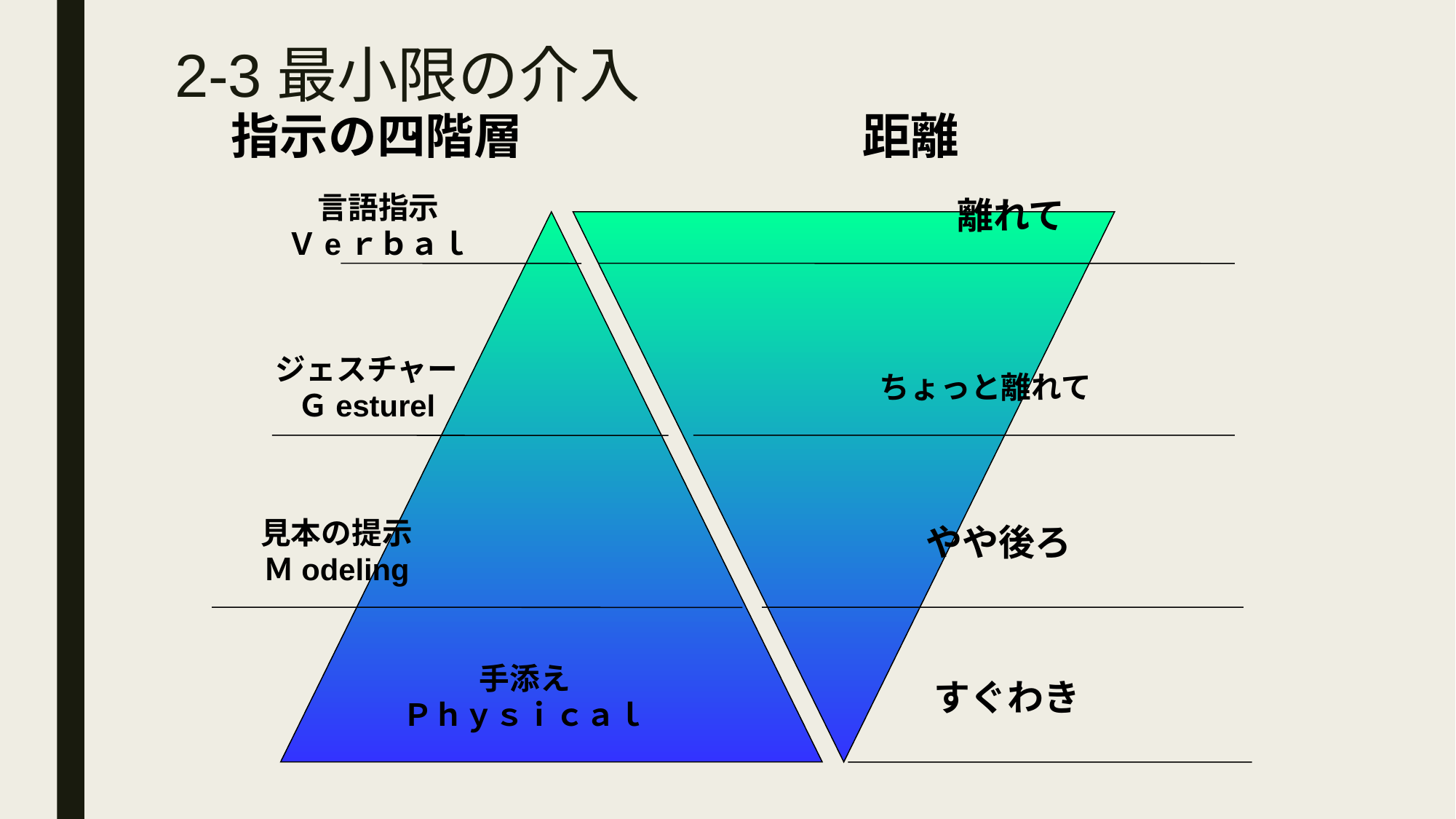

# 2-3最小限の介入
指示の四階層　　　　　　　距離

離れて
言語指示
Ｖeｒｂａｌ

ジェスチャー
Ｇesturel
ちょっと離れて

やや後ろ
見本の提示
Ｍodeling

手添え
Ｐｈｙｓｉｃａｌ
すぐわき